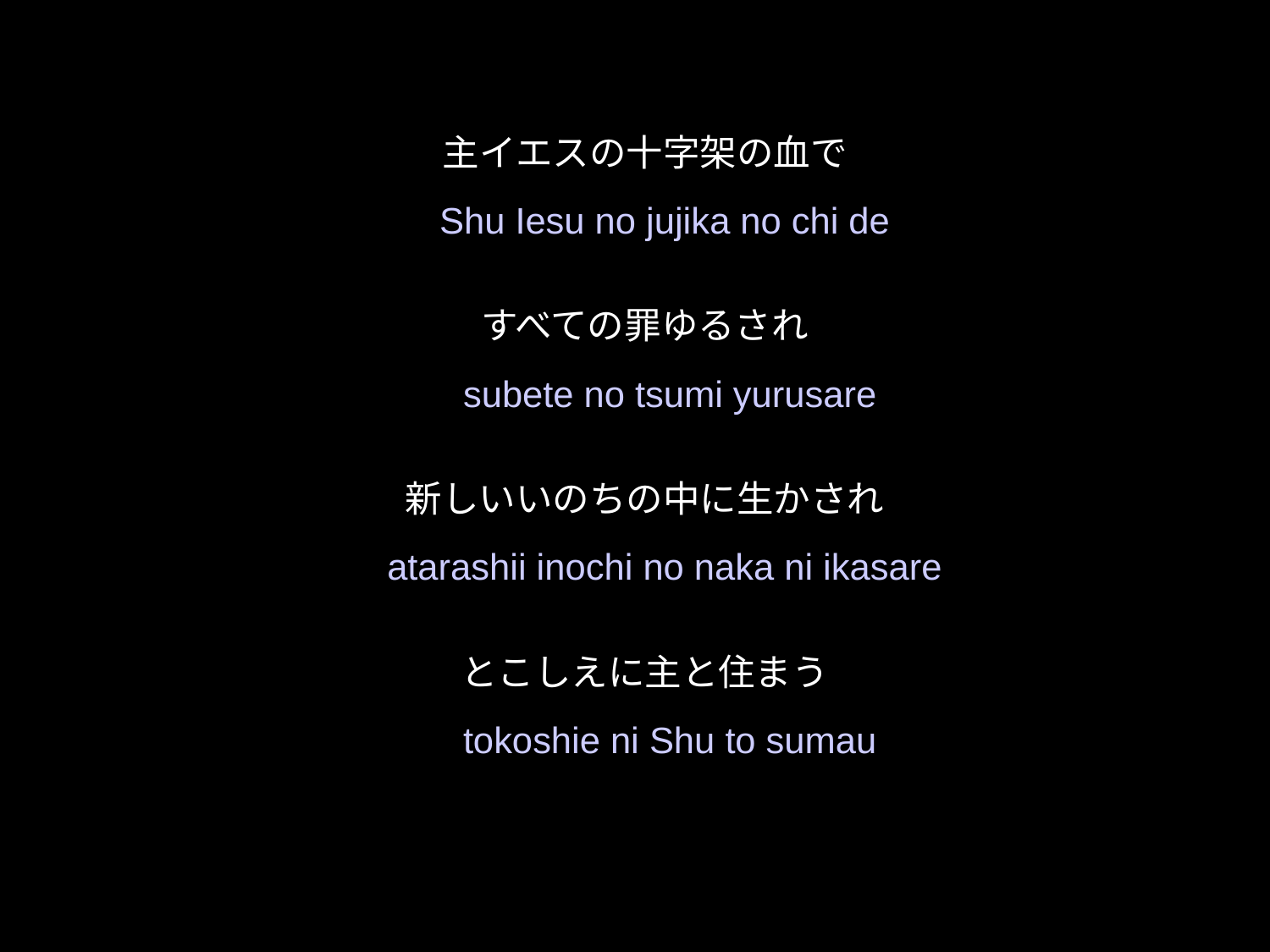

いわにできるみつと
★W
★５
主イエスの十字架の血で

すべての罪ゆるされ

新しいいのちの中に生かされ

とこしえに主と住まう

Shu Iesu no jujika no chi de

 subete no tsumi yurusare

atarashii inochi no naka ni ikasare

 tokoshie ni Shu to sumau